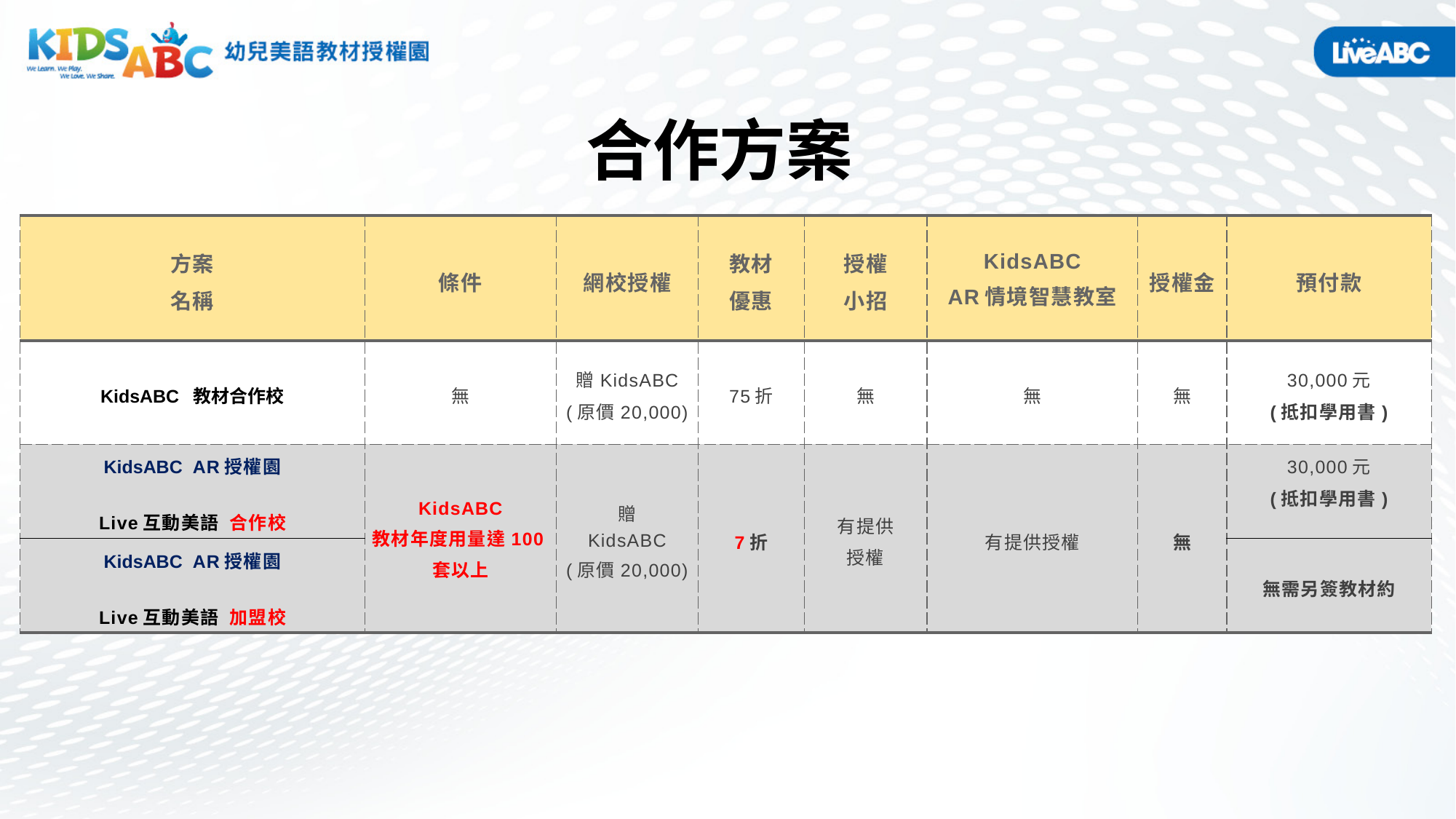

# 合作方案
| 方案 名稱 | 條件 | 網校授權 | 教材 優惠 | 授權 小招 | KidsABC AR情境智慧教室 | 授權金 | 預付款 |
| --- | --- | --- | --- | --- | --- | --- | --- |
| KidsABC 教材合作校 | 無 | 贈KidsABC (原價20,000) | 75折 | 無 | 無 | 無 | 30,000元 (抵扣學用書) |
| KidsABC AR授權園 Live互動美語 合作校 | KidsABC 教材年度用量達100套以上 | 贈 KidsABC (原價20,000) | 7折 | 有提供 授權 | 有提供授權 | 無 | 30,000元 (抵扣學用書) |
| KidsABC AR授權園 Live互動美語 加盟校 |  |  |  |  |  |  | 無需另簽教材約 |